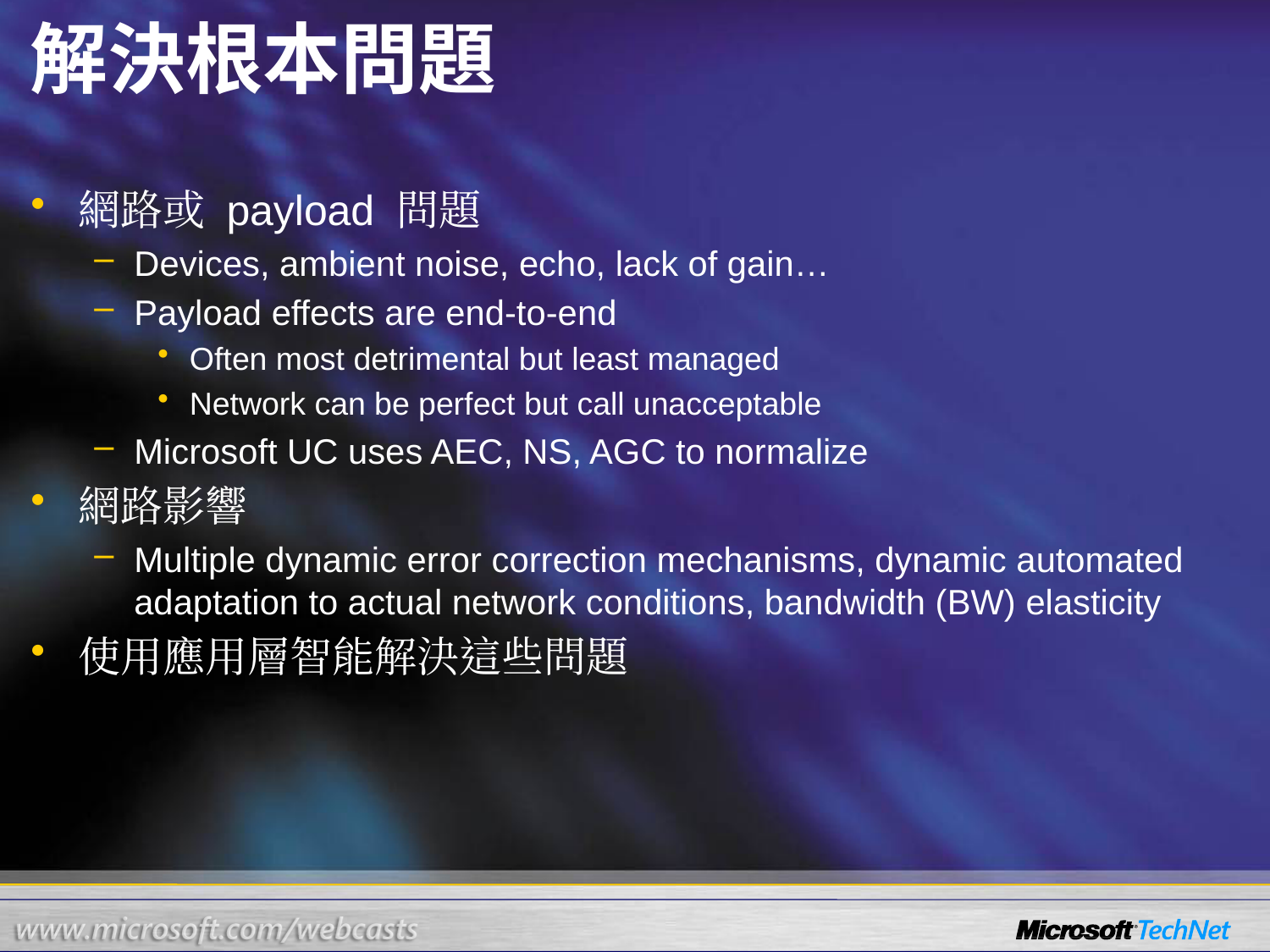

# 解決根本問題
網路或 payload 問題
Devices, ambient noise, echo, lack of gain…
Payload effects are end-to-end
Often most detrimental but least managed
Network can be perfect but call unacceptable
Microsoft UC uses AEC, NS, AGC to normalize
網路影響
Multiple dynamic error correction mechanisms, dynamic automated adaptation to actual network conditions, bandwidth (BW) elasticity
使用應用層智能解決這些問題